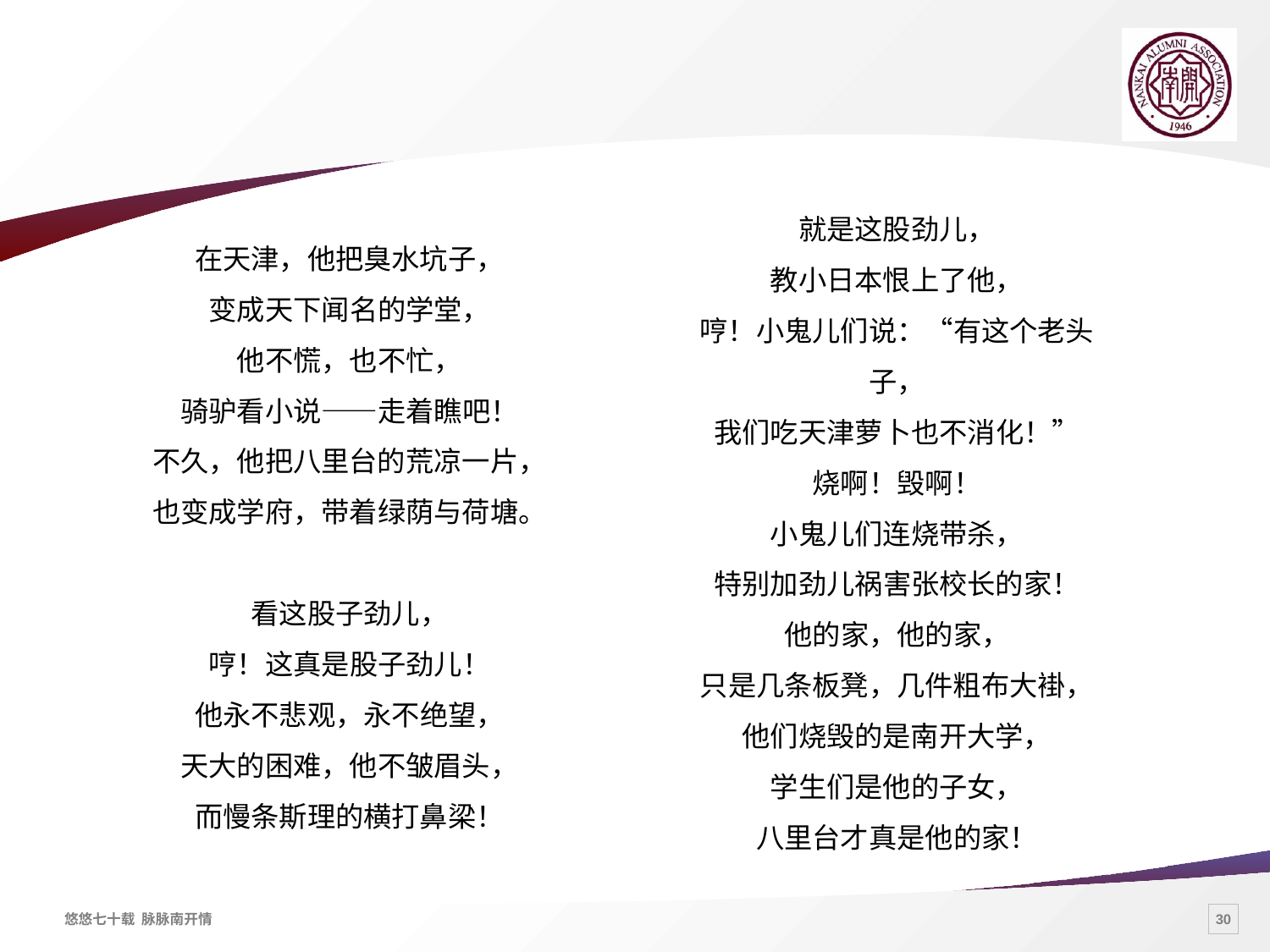

#
就是这股劲儿，
教小日本恨上了他，
哼！小鬼儿们说：“有这个老头子，
我们吃天津萝卜也不消化！”
烧啊！毁啊！
小鬼儿们连烧带杀，
特别加劲儿祸害张校长的家！
他的家，他的家，
只是几条板凳，几件粗布大褂，
他们烧毁的是南开大学，
学生们是他的子女，
八里台才真是他的家！
在天津，他把臭水坑子，
变成天下闻名的学堂，
他不慌，也不忙，
骑驴看小说——走着瞧吧！
不久，他把八里台的荒凉一片，
也变成学府，带着绿荫与荷塘。

看这股子劲儿，
哼！这真是股子劲儿！
他永不悲观，永不绝望，
天大的困难，他不皱眉头，
而慢条斯理的横打鼻梁！